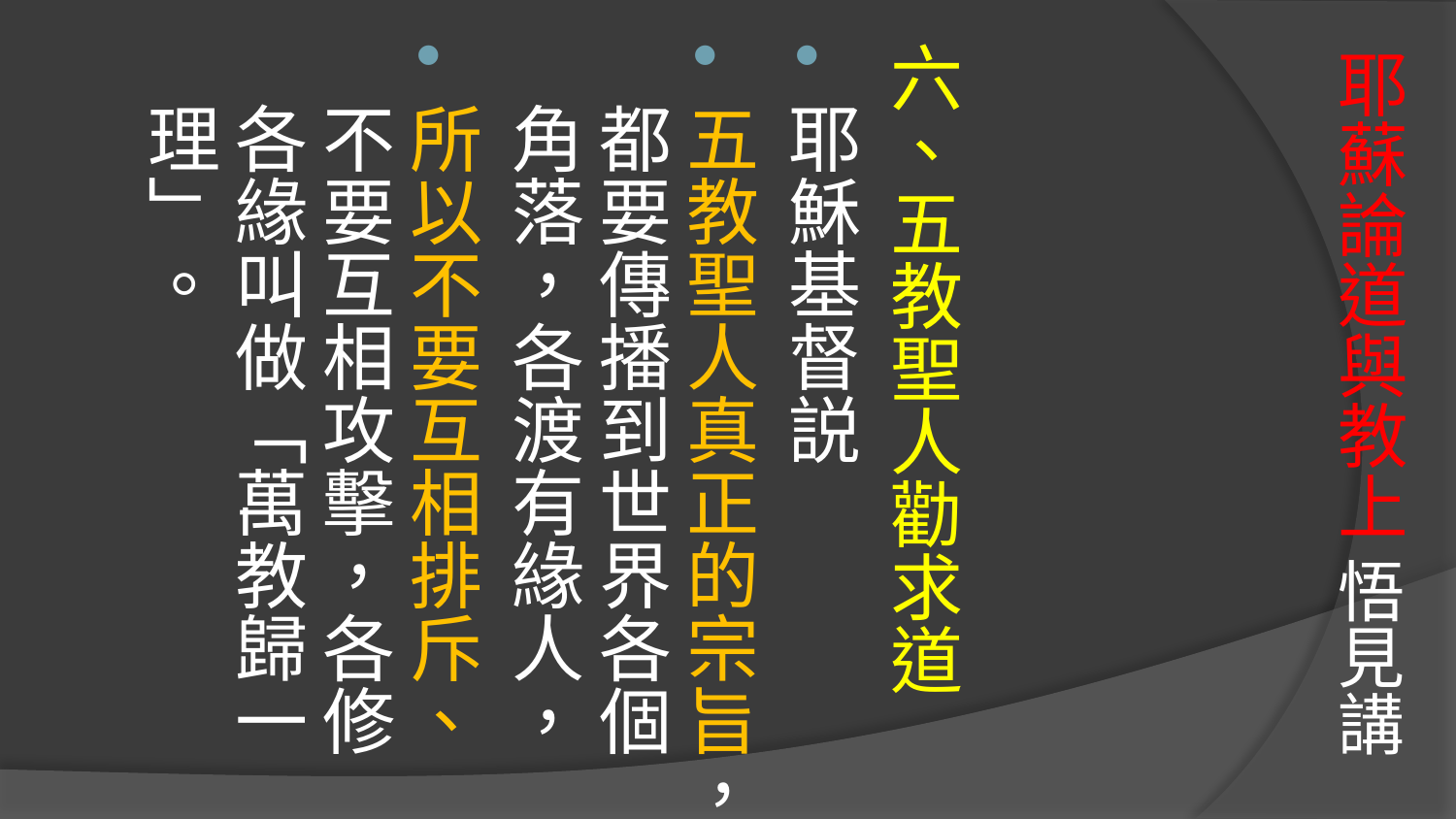

# 耶蘇論道與教上 悟見講
六、五教聖人勸求道
耶穌基督説
五教聖人真正的宗旨，都要傳播到世界各個角落，各渡有緣人，
所以不要互相排斥、不要互相攻擊，各修各緣叫做「萬教歸一理」。